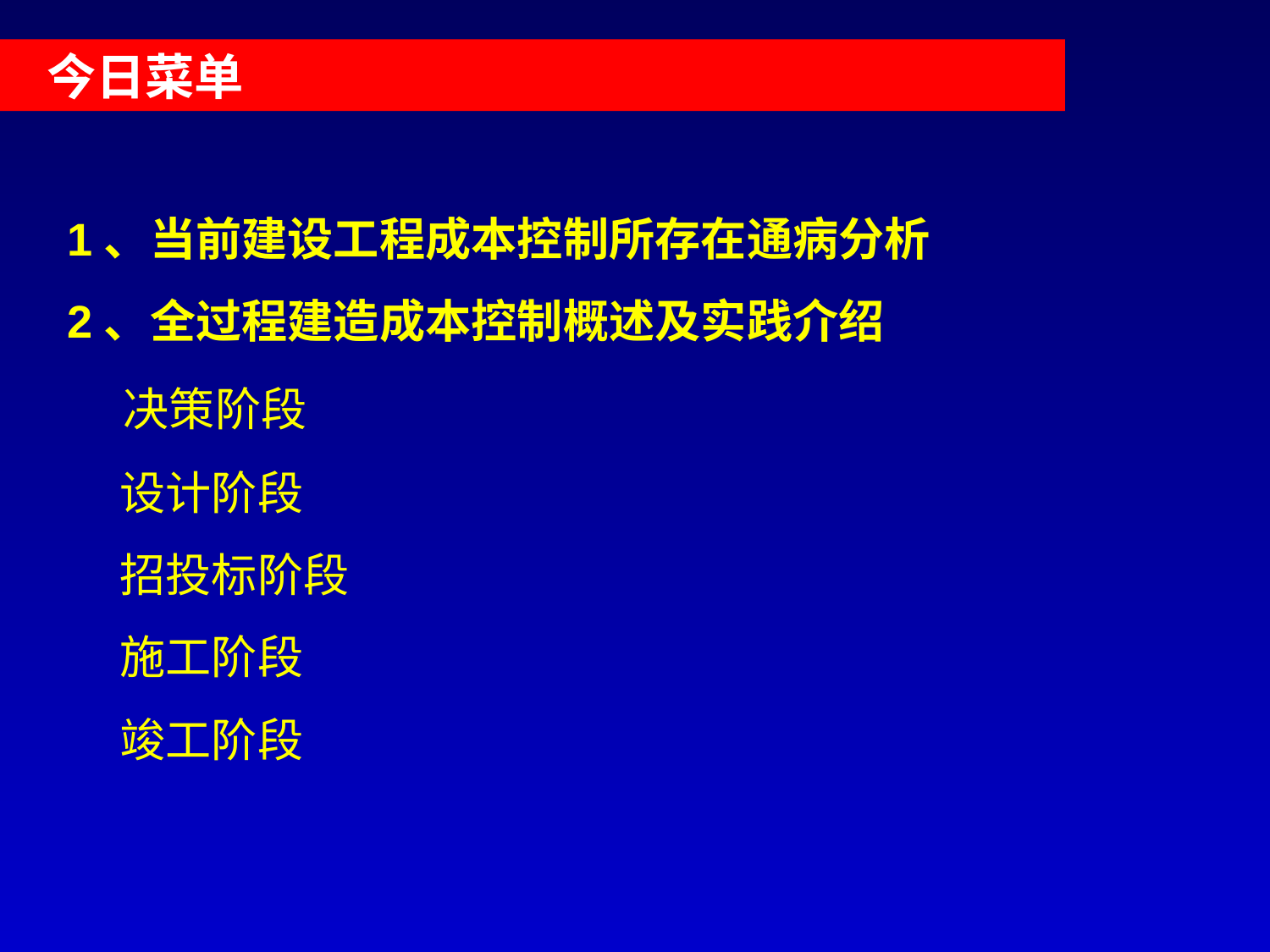

今日菜单
1、当前建设工程成本控制所存在通病分析
2、全过程建造成本控制概述及实践介绍
    决策阶段
    设计阶段
    招投标阶段
    施工阶段
    竣工阶段

2